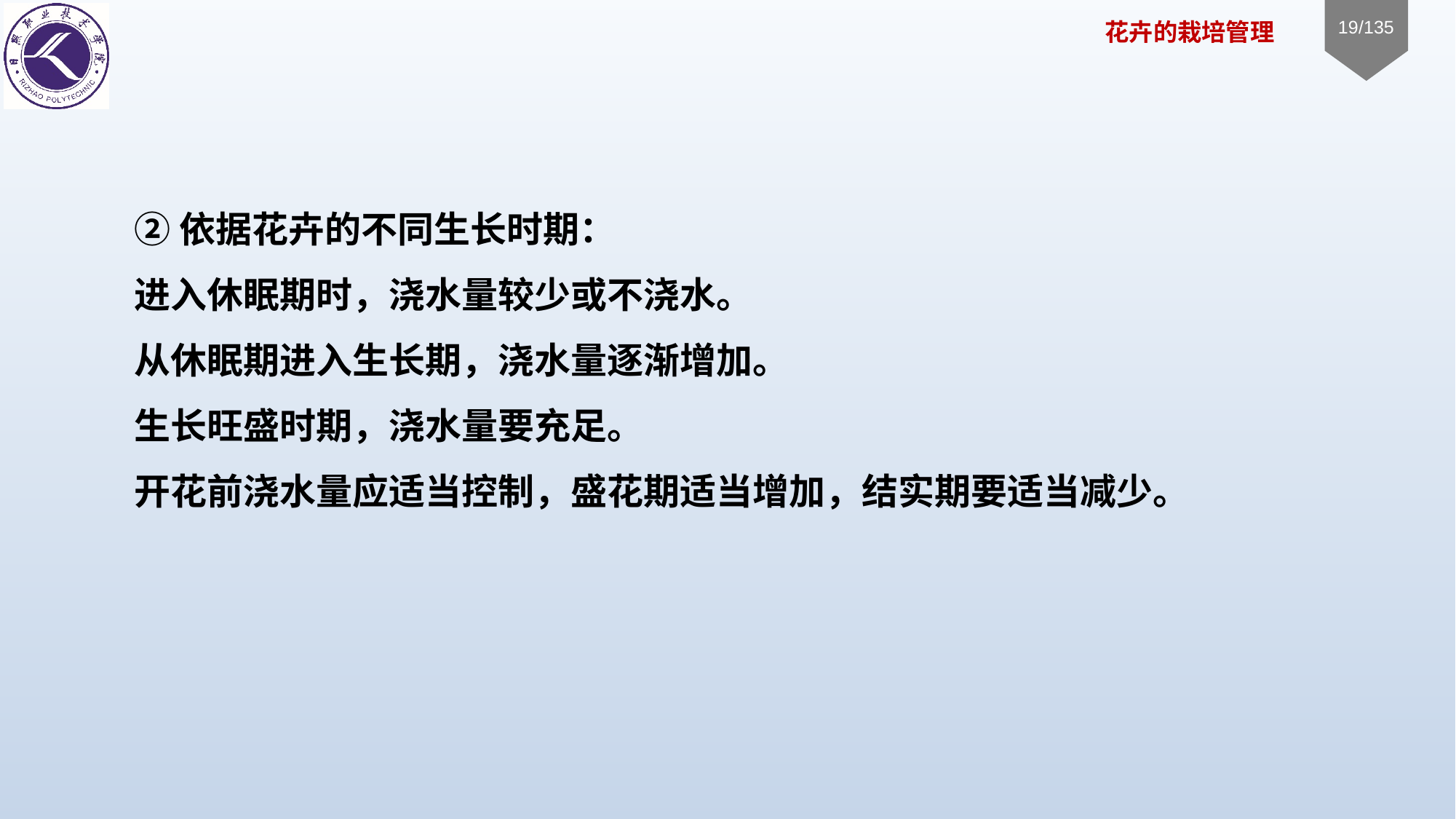

②依据花卉的不同生长时期：
进入休眠期时，浇水量较少或不浇水。
从休眠期进入生长期，浇水量逐渐增加。
生长旺盛时期，浇水量要充足。
开花前浇水量应适当控制，盛花期适当增加，结实期要适当减少。